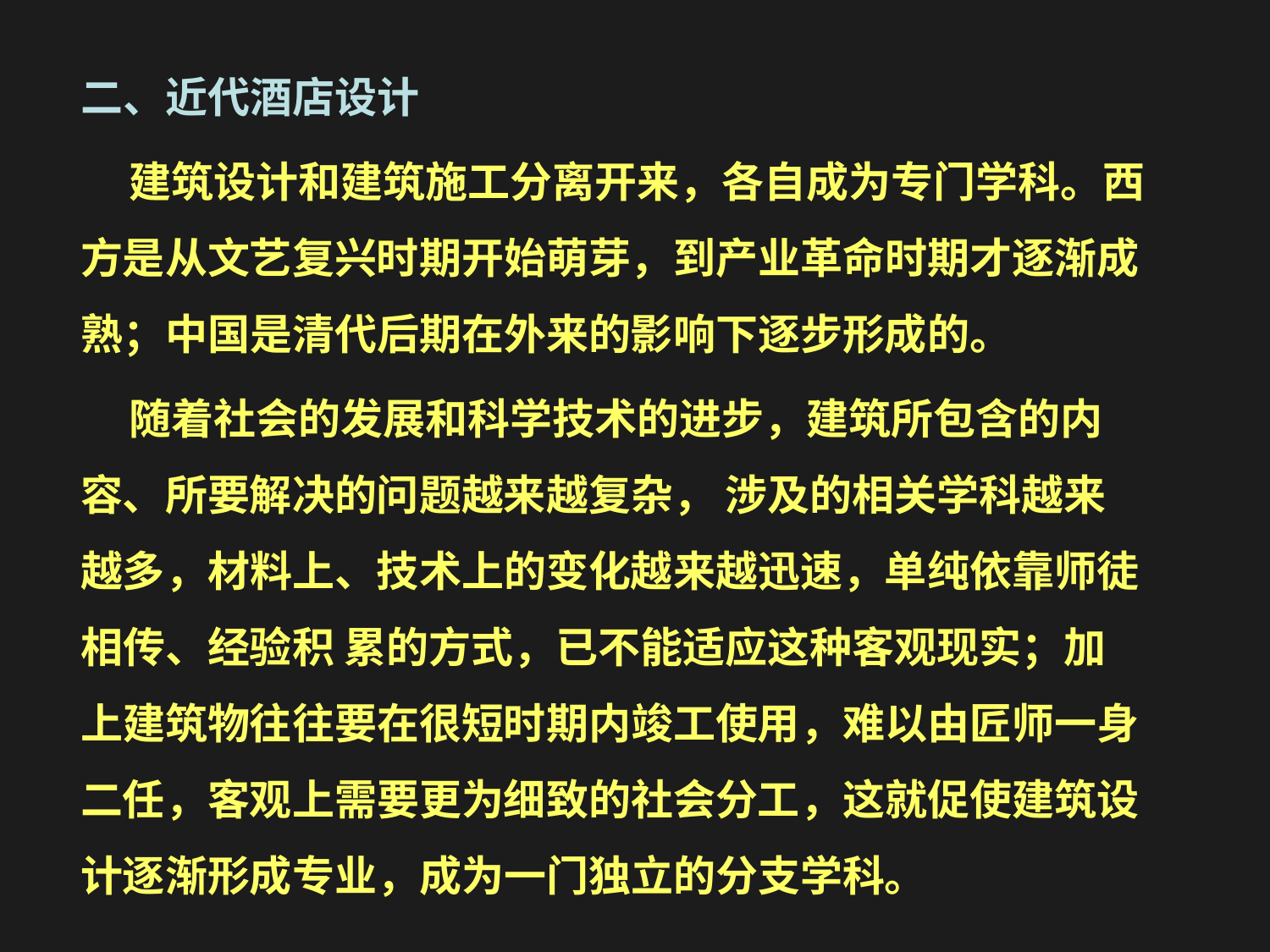

二、近代酒店设计
    建筑设计和建筑施工分离开来，各自成为专门学科。西方是从文艺复兴时期开始萌芽，到产业革命时期才逐渐成熟；中国是清代后期在外来的影响下逐步形成的。
    随着社会的发展和科学技术的进步，建筑所包含的内容、所要解决的问题越来越复杂， 涉及的相关学科越来越多，材料上、技术上的变化越来越迅速，单纯依靠师徒相传、经验积 累的方式，已不能适应这种客观现实；加上建筑物往往要在很短时期内竣工使用，难以由匠师一身二任，客观上需要更为细致的社会分工，这就促使建筑设计逐渐形成专业，成为一门独立的分支学科。